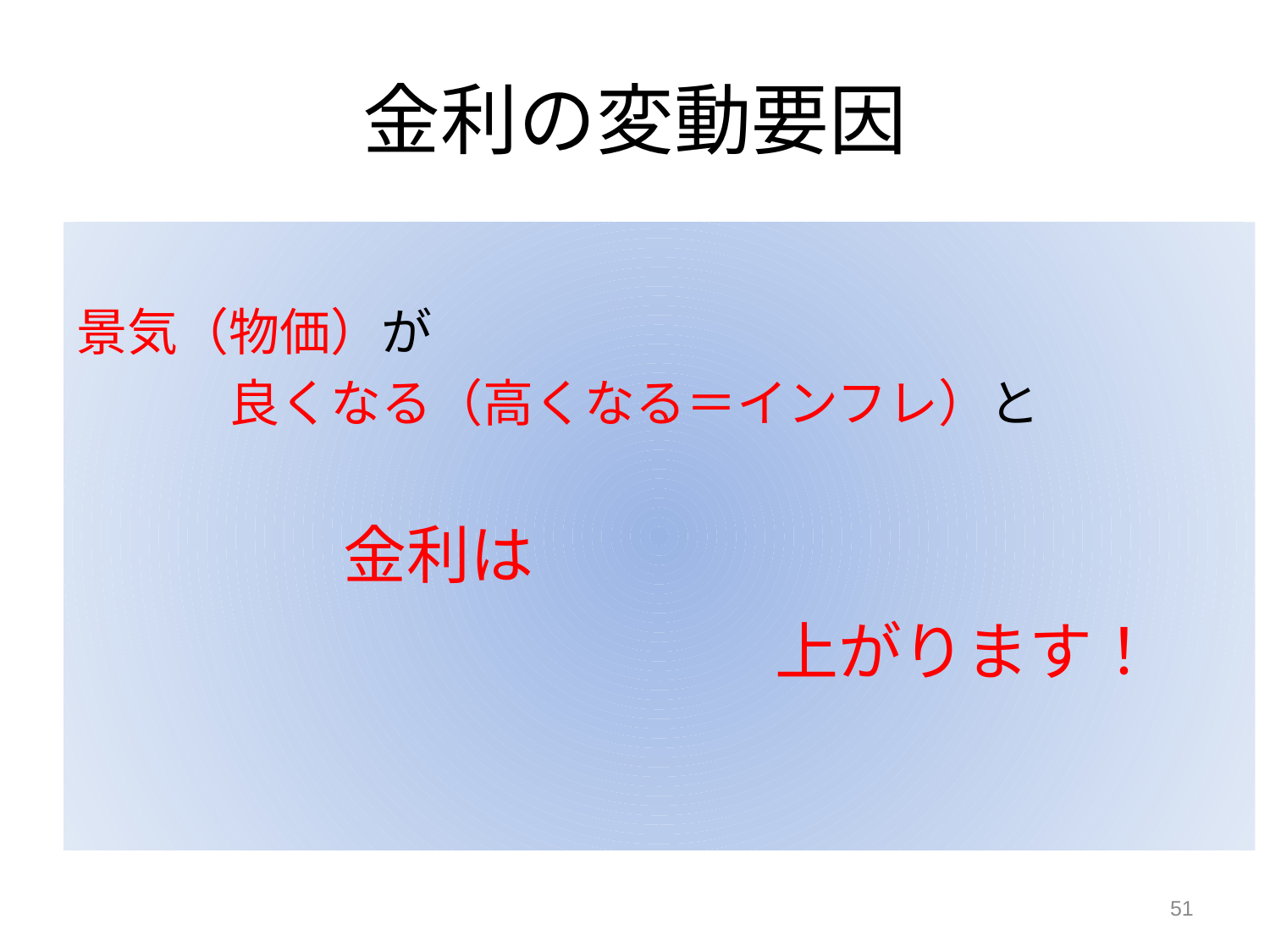

# 金利の変動要因

景気（物価）が
　　　良くなる（高くなる＝インフレ）と

　　　　　金利は
　　　　　　　　　　　上がります！

51